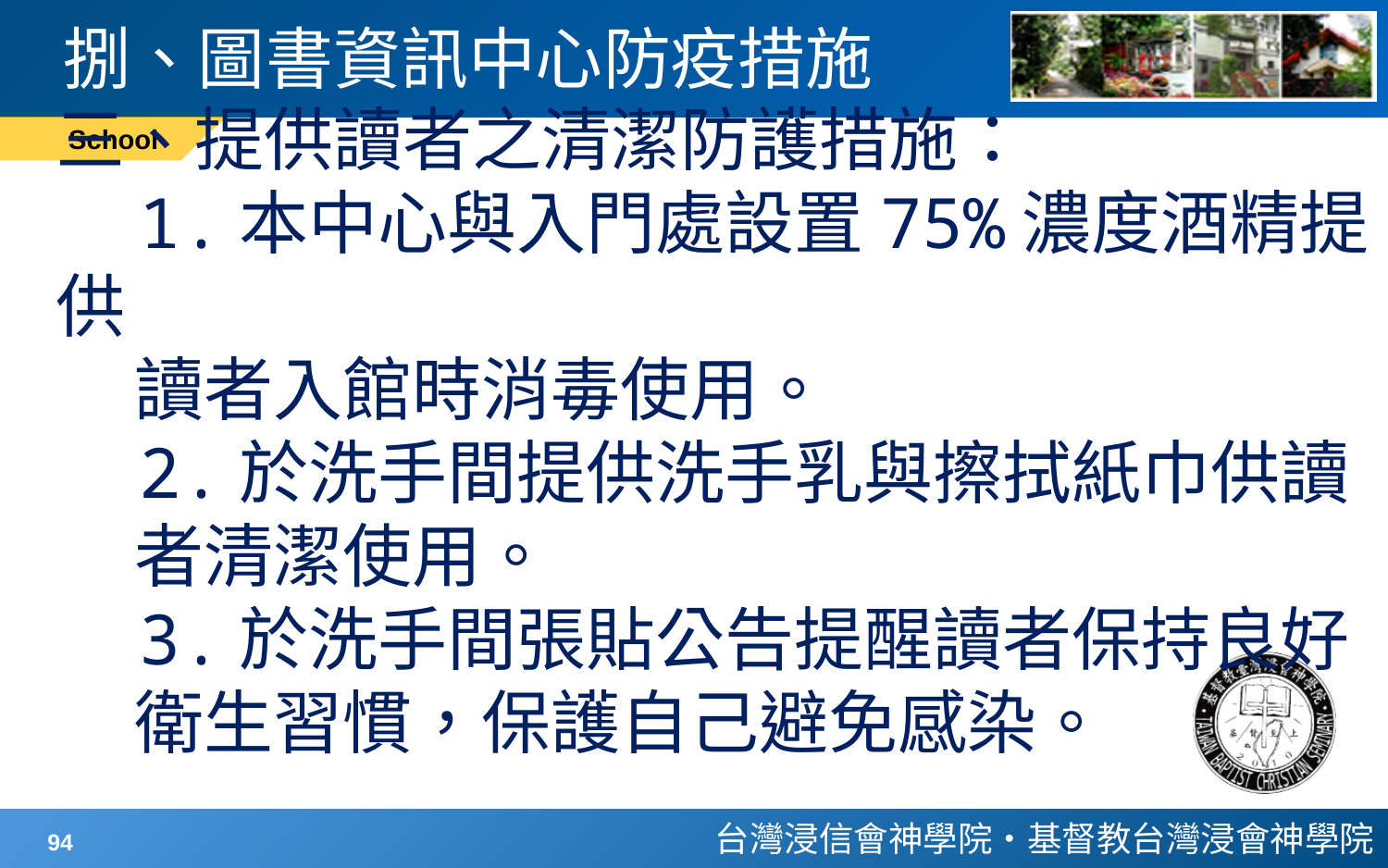

# 捌、圖書資訊中心防疫措施
School
三、提供讀者之清潔防護措施：
  1.本中心與入門處設置75%濃度酒精提供
    讀者入館時消毒使用。
  2.於洗手間提供洗手乳與擦拭紙巾供讀
    者清潔使用。
  3.於洗手間張貼公告提醒讀者保持良好
    衛生習慣，保護自己避免感染。